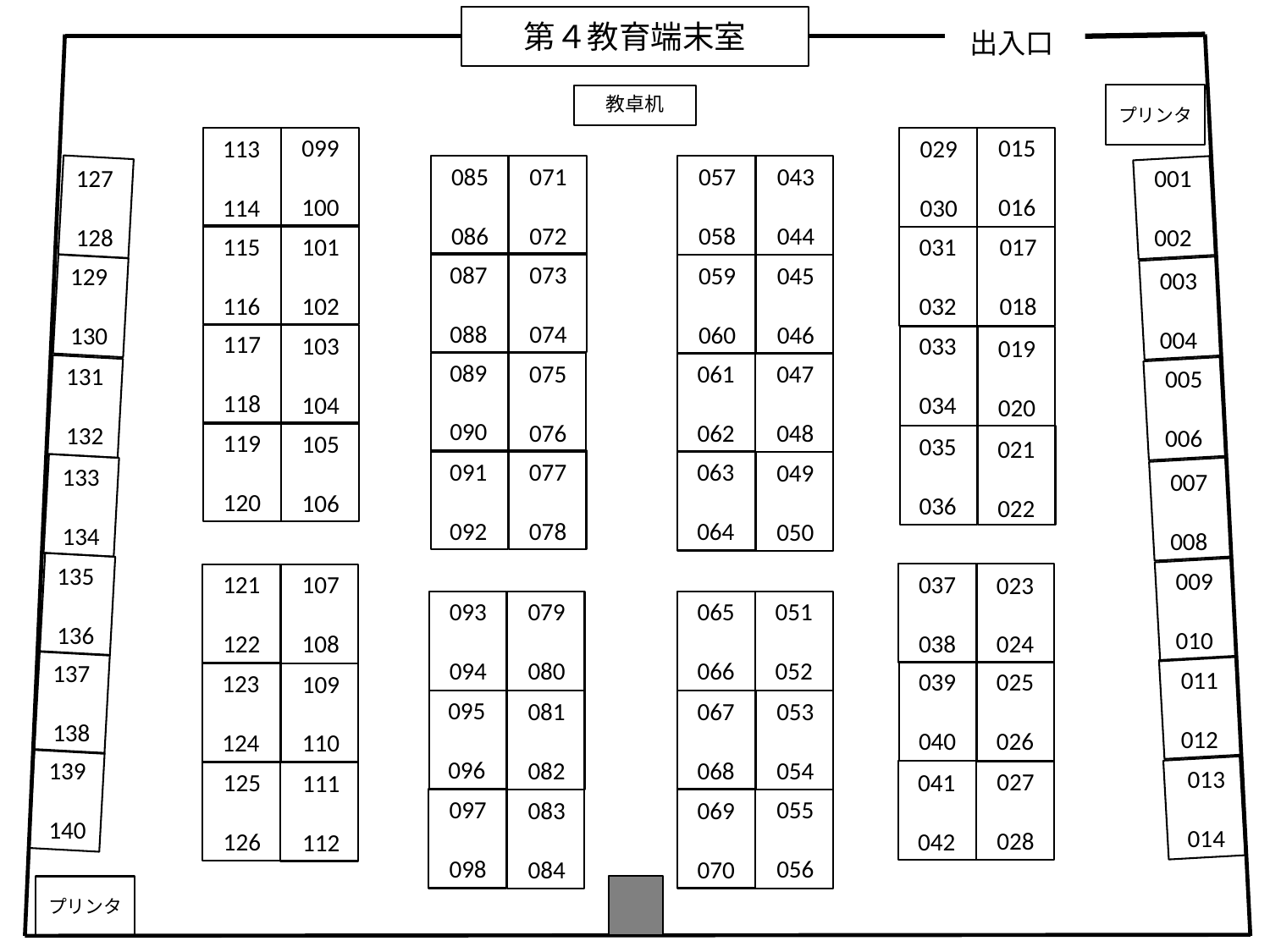

第４教育端末室
出入口
プリンタ
教卓机
099

100
015

016
029

030

031

032
017

018

033

034

019

020
035

036

021

022
113

114

057

058
043

044

059

060
045

046

061

062
047

048

063

064
049

050

085

086
071

072

087

088
073

074

089

090
075

076

091

092
077

078

127

128
001

002

115

116

101

102
129

130

003

004
117

118
103

104

131

132

005

006

119

120

105

106
133

134

007

008
135

136

009

010

107

108
121

122

109

110

125

126
111

112

037

038
023

024

039

040
025

026

027

028
041

042

093

094
079

080

095

096
081

082

097

098
083

084

051

052
065

066

053

054
067

068

055

056
069

070

137

138

011

012
123

124
139

140

013

014

プリンタ